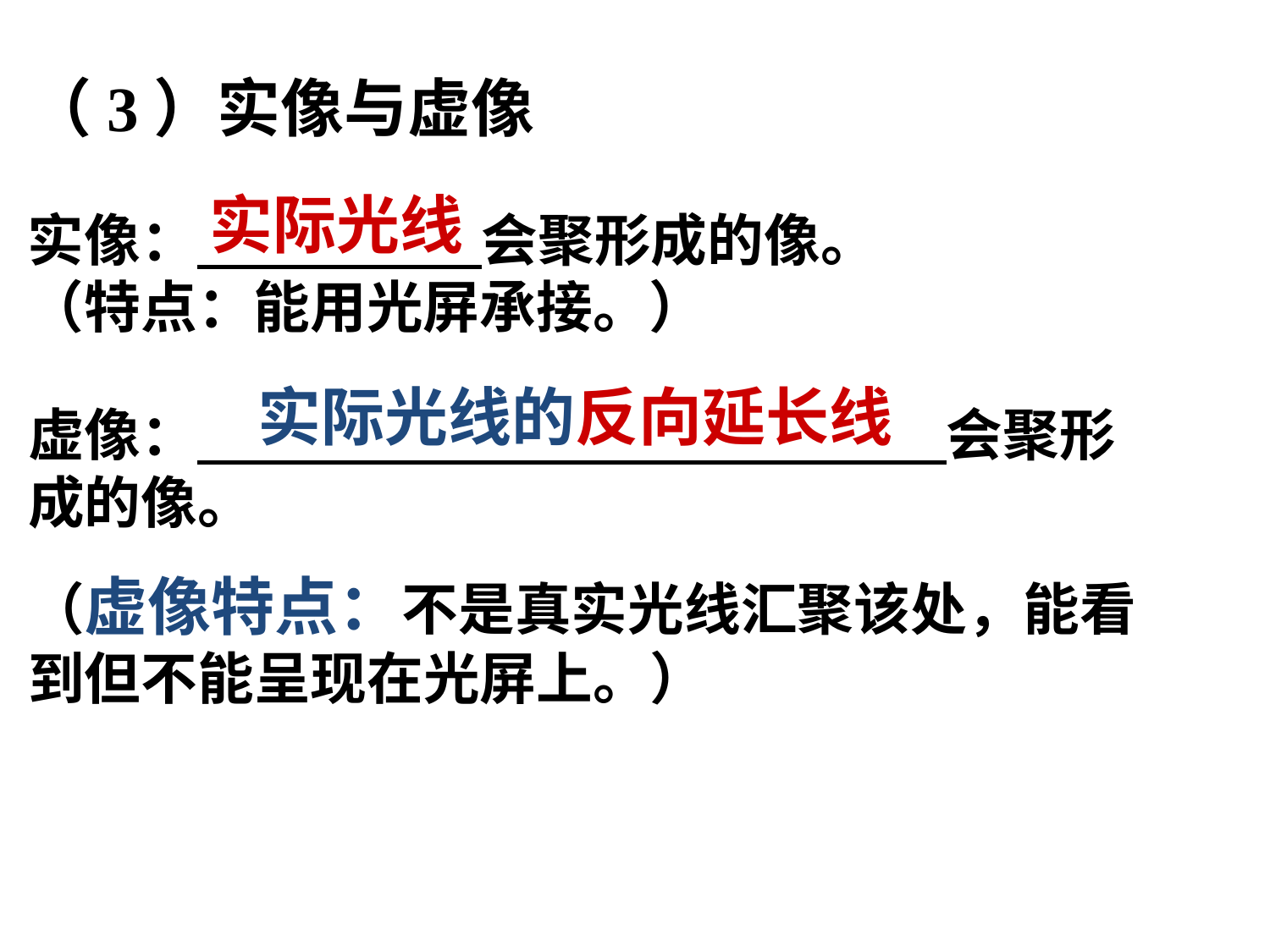

（3）实像与虚像
实际光线
实像：                      会聚形成的像。（特点：能用光屏承接。）
实际光线的反向延长线
虚像：                                                          会聚形成的像。
（虚像特点：不是真实光线汇聚该处，能看到但不能呈现在光屏上。）